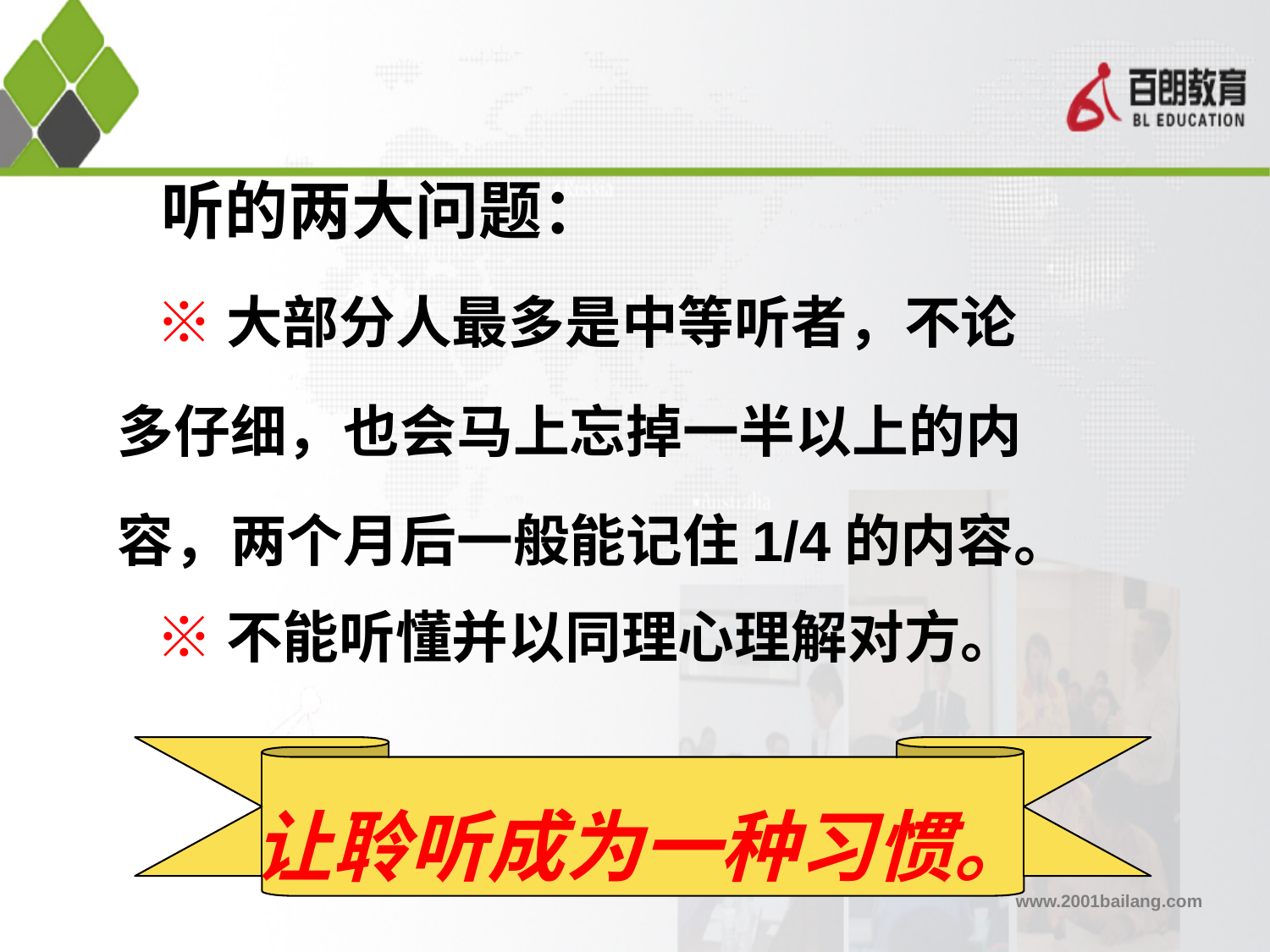

听的两大问题：
   ※大部分人最多是中等听者，不论
多仔细，也会马上忘掉一半以上的内
容，两个月后一般能记住1/4的内容。
   ※不能听懂并以同理心理解对方。

让聆听成为一种习惯。